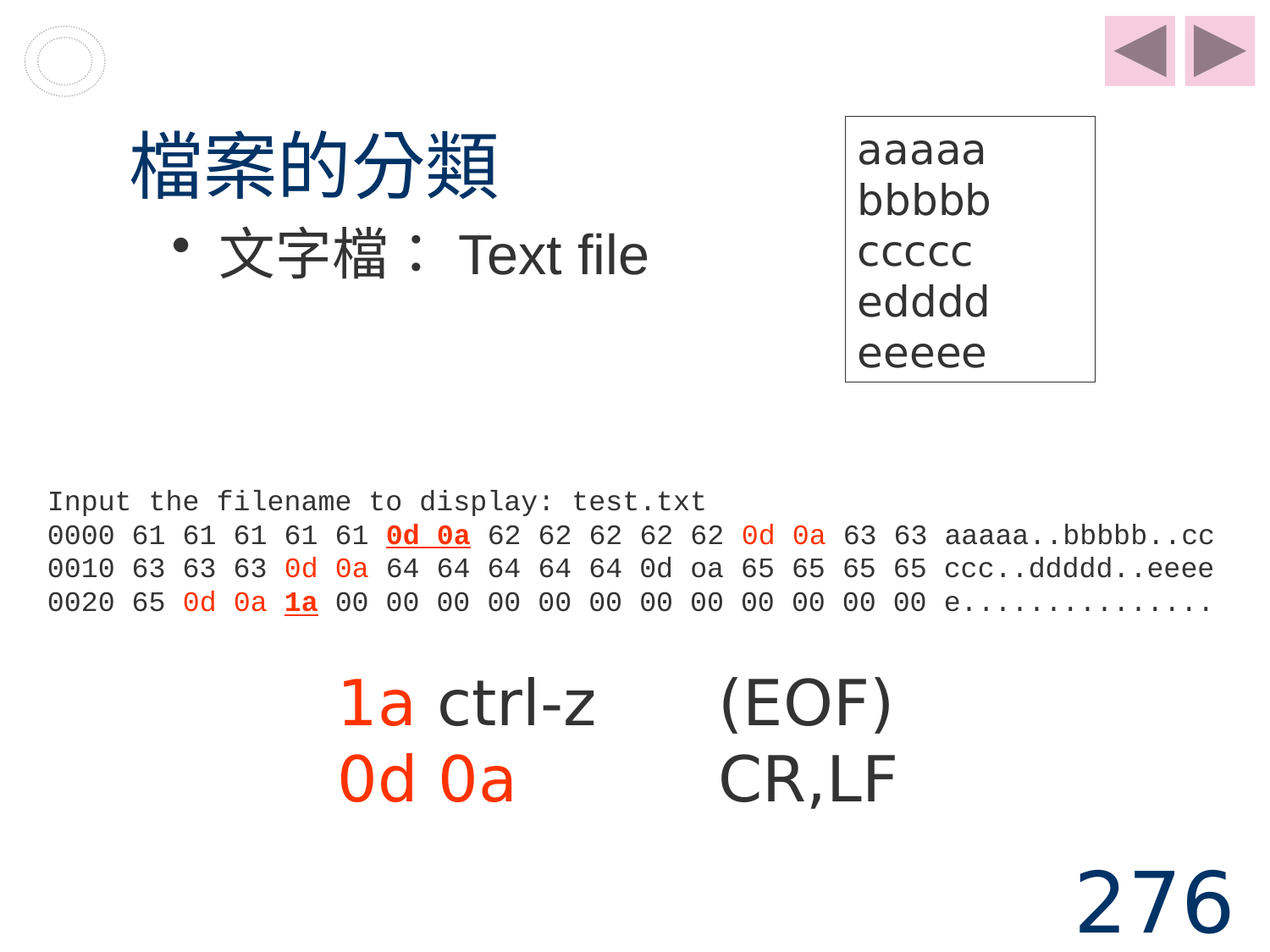

# 檔案的分類
aaaaa
bbbbb
ccccc
edddd
eeeee
文字檔：Text file
Input the filename to display: test.txt
0000 61 61 61 61 61 0d 0a 62 62 62 62 62 0d 0a 63 63 aaaaa..bbbbb..cc
0010 63 63 63 0d 0a 64 64 64 64 64 0d oa 65 65 65 65 ccc..ddddd..eeee
0020 65 0d 0a 1a 00 00 00 00 00 00 00 00 00 00 00 00 e...............
1a ctrl-z	(EOF)
0d 0a		CR,LF
276